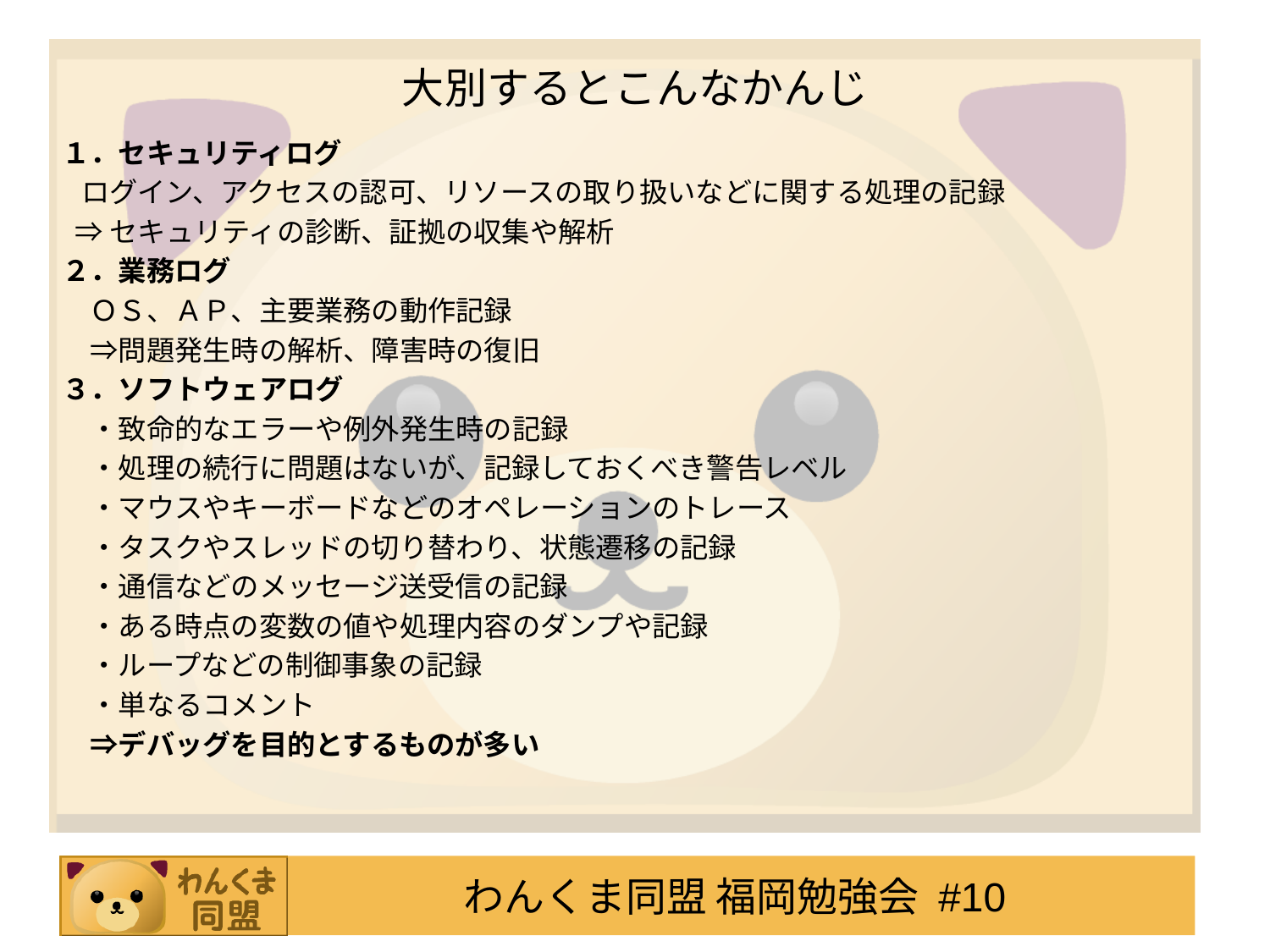

# 大別するとこんなかんじ
１．セキュリティログ
  ログイン、アクセスの認可、リソースの取り扱いなどに関する処理の記録
  ⇒セキュリティの診断、証拠の収集や解析
２．業務ログ
　ＯＳ、ＡＰ、主要業務の動作記録
　⇒問題発生時の解析、障害時の復旧
３．ソフトウェアログ
　・致命的なエラーや例外発生時の記録
　・処理の続行に問題はないが、記録しておくべき警告レベル
　・マウスやキーボードなどのオペレーションのトレース
　・タスクやスレッドの切り替わり、状態遷移の記録
　・通信などのメッセージ送受信の記録
　・ある時点の変数の値や処理内容のダンプや記録
　・ループなどの制御事象の記録
　・単なるコメント
　⇒デバッグを目的とするものが多い